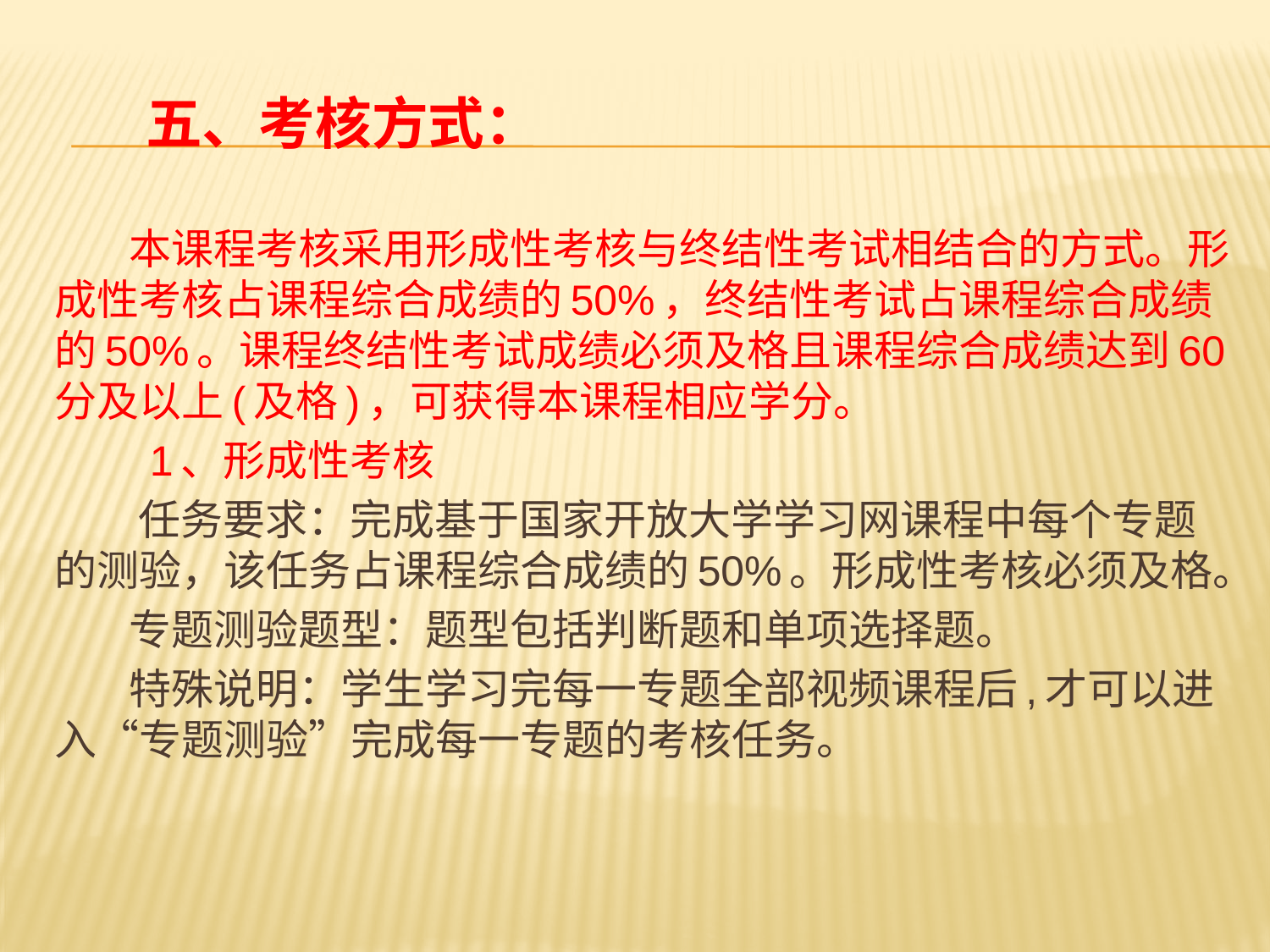

# 五、考核方式：
       本课程考核采用形成性考核与终结性考试相结合的方式。形成性考核占课程综合成绩的50%，终结性考试占课程综合成绩的50%。课程终结性考试成绩必须及格且课程综合成绩达到60分及以上(及格)，可获得本课程相应学分。
        1、形成性考核
        任务要求：完成基于国家开放大学学习网课程中每个专题的测验，该任务占课程综合成绩的50%。形成性考核必须及格。
       专题测验题型：题型包括判断题和单项选择题。
       特殊说明：学生学习完每一专题全部视频课程后,才可以进入“专题测验”完成每一专题的考核任务。